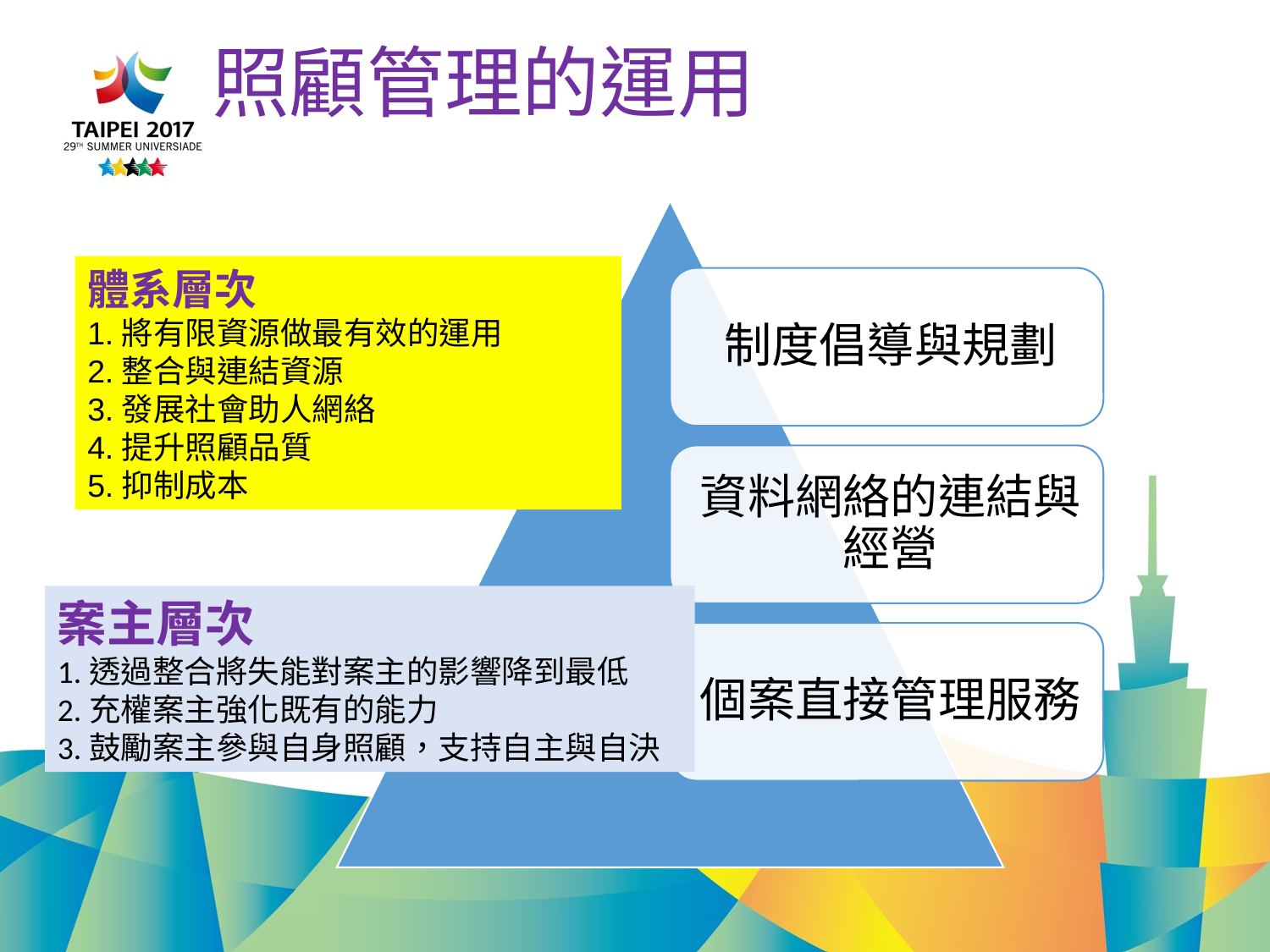

# 照顧管理的運用
制度倡導與規劃
資料網絡的連結與經營
個案直接管理服務
體系層次
1.將有限資源做最有效的運用
2.整合與連結資源
3.發展社會助人網絡
4.提升照顧品質
5.抑制成本
案主層次
1.透過整合將失能對案主的影響降到最低
2.充權案主強化既有的能力
3.鼓勵案主參與自身照顧，支持自主與自決